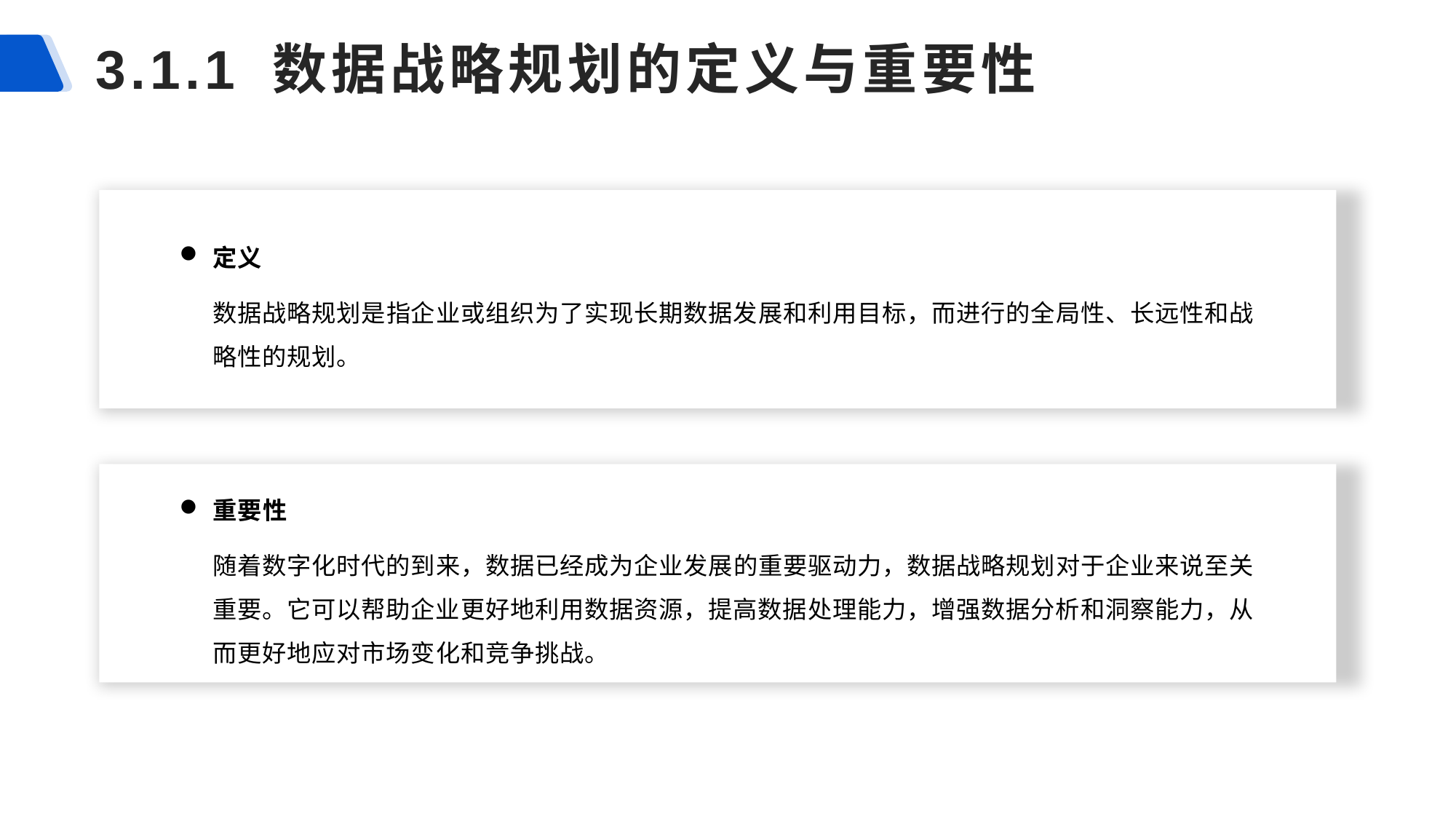

3.1.1 数据战略规划的定义与重要性

定义
数据战略规划是指企业或组织为了实现长期数据发展和利用目标，而进行的全局性、长远性和战略性的规划。

重要性
随着数字化时代的到来，数据已经成为企业发展的重要驱动力，数据战略规划对于企业来说至关重要。它可以帮助企业更好地利用数据资源，提高数据处理能力，增强数据分析和洞察能力，从而更好地应对市场变化和竞争挑战。